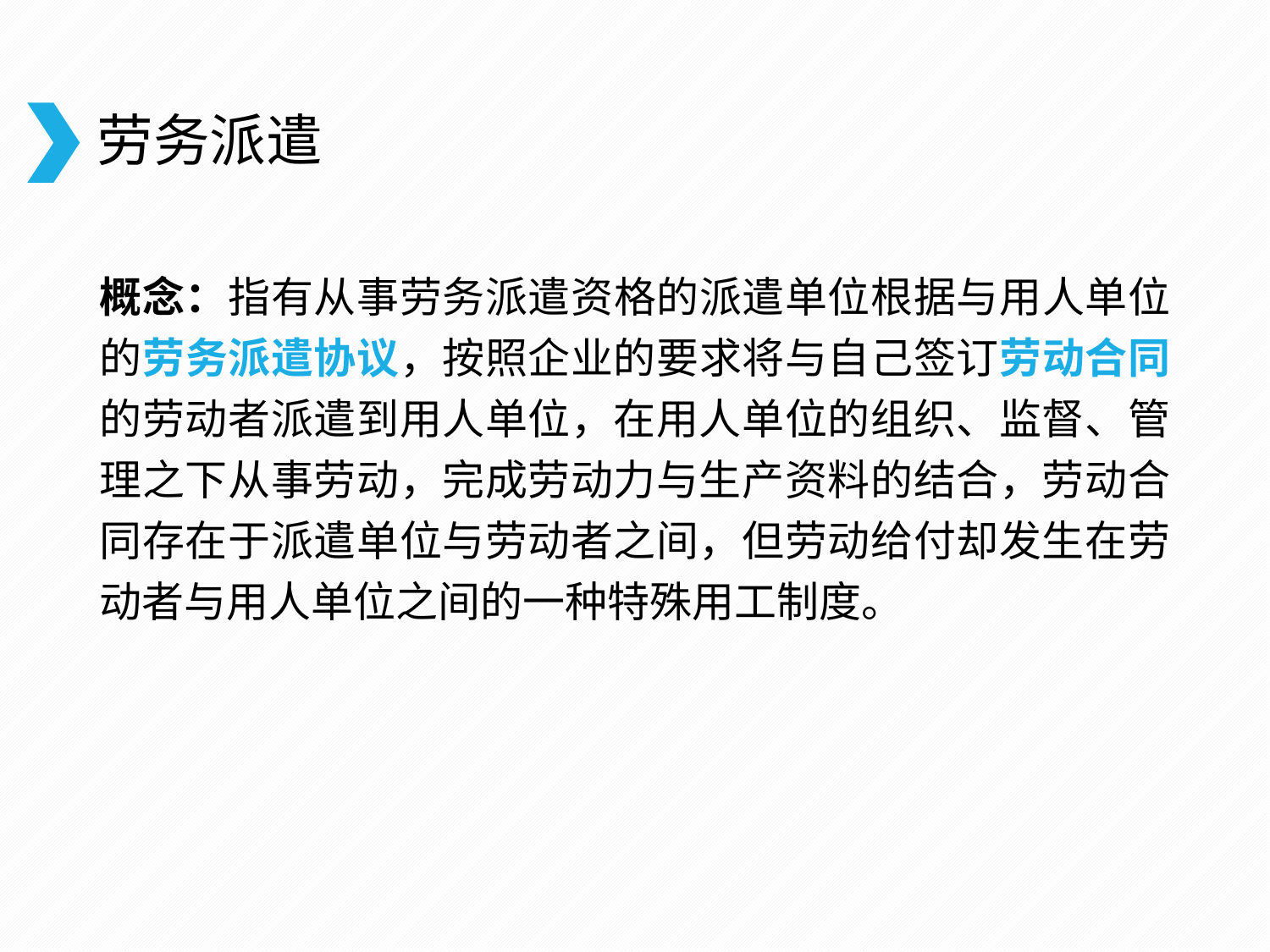

# 劳务派遣
概念：指有从事劳务派遣资格的派遣单位根据与用人单位的劳务派遣协议，按照企业的要求将与自己签订劳动合同的劳动者派遣到用人单位，在用人单位的组织、监督、管理之下从事劳动，完成劳动力与生产资料的结合，劳动合同存在于派遣单位与劳动者之间，但劳动给付却发生在劳动者与用人单位之间的一种特殊用工制度。

11